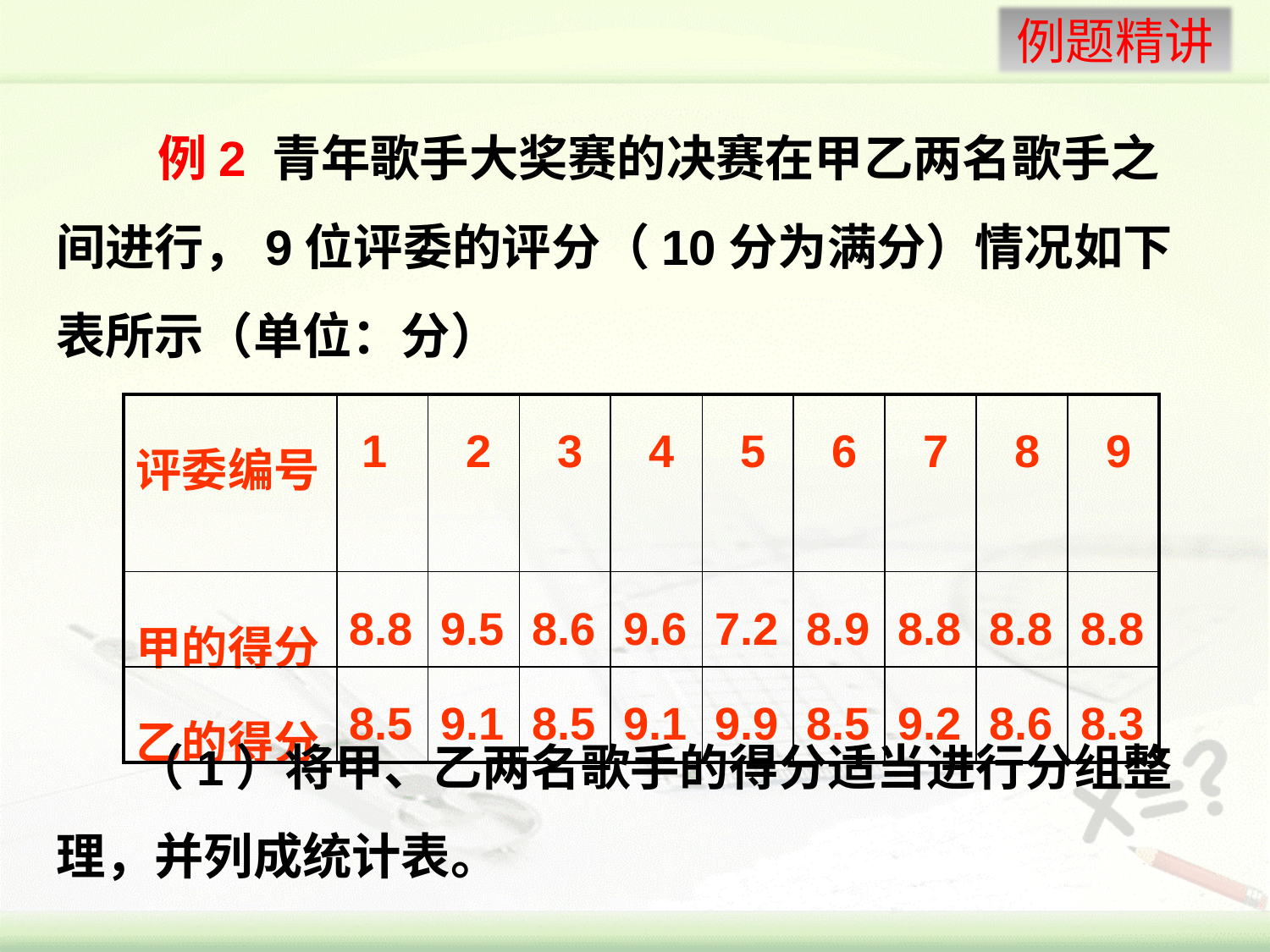

例2 青年歌手大奖赛的决赛在甲乙两名歌手之间进行，9位评委的评分（10分为满分）情况如下表所示（单位：分）
| 评委编号 | 1 | 2 | 3 | 4 | 5 | 6 | 7 | 8 | 9 |
| --- | --- | --- | --- | --- | --- | --- | --- | --- | --- |
| 甲的得分 | 8.8 | 9.5 | 8.6 | 9.6 | 7.2 | 8.9 | 8.8 | 8.8 | 8.8 |
| 乙的得分 | 8.5 | 9.1 | 8.5 | 9.1 | 9.9 | 8.5 | 9.2 | 8.6 | 8.3 |
      （1）将甲、乙两名歌手的得分适当进行分组整理，并列成统计表。